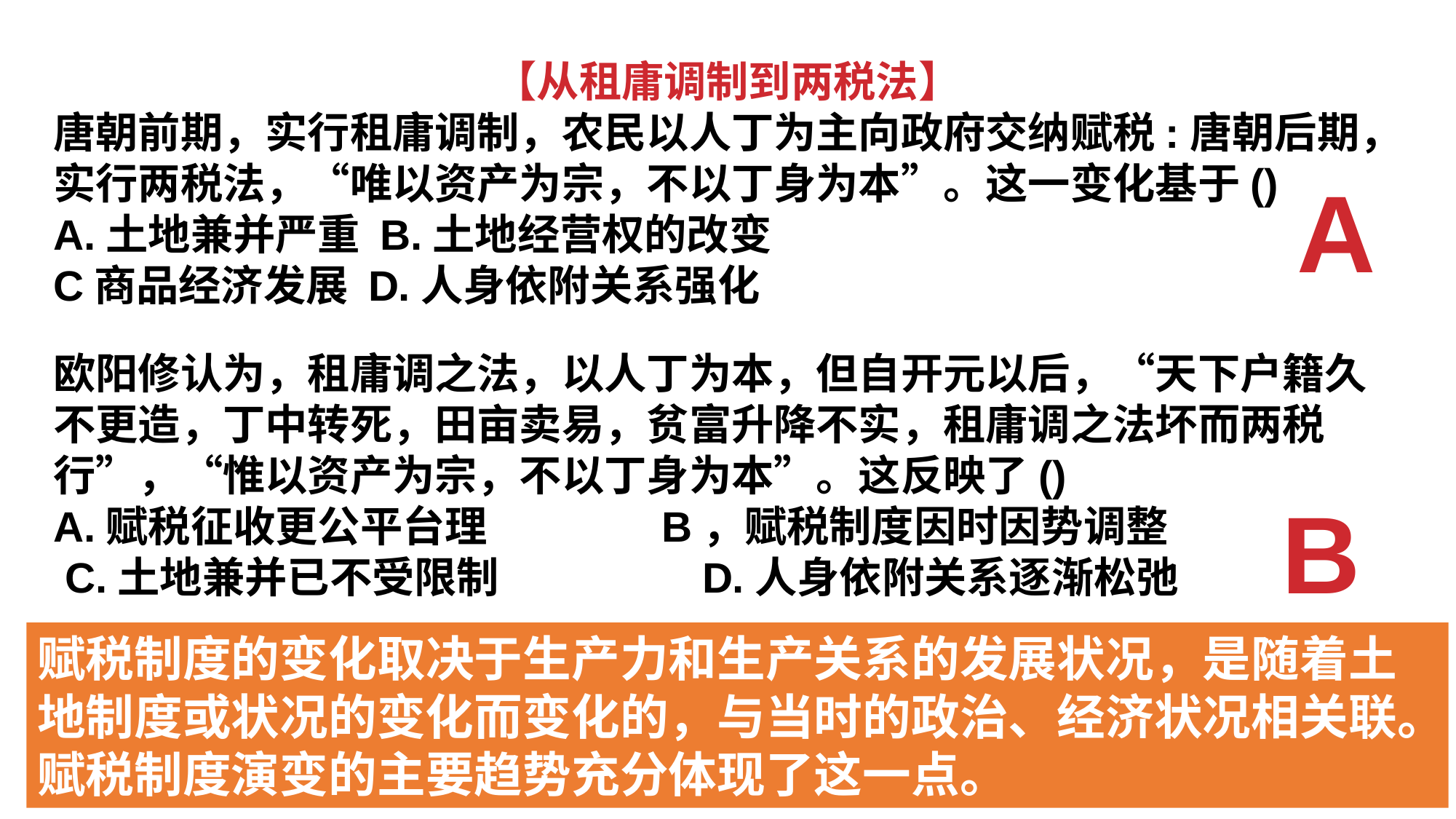

【从租庸调制到两税法】
唐朝前期，实行租庸调制，农民以人丁为主向政府交纳赋税:唐朝后期，实行两税法，“唯以资产为宗，不以丁身为本”。这一变化基于()
A.土地兼并严重 B.土地经营权的改变
C商品经济发展 D.人身依附关系强化
A
欧阳修认为，租庸调之法，以人丁为本，但自开元以后，“天下户籍久不更造，丁中转死，田亩卖易，贫富升降不实，租庸调之法坏而两税行”，“惟以资产为宗，不以丁身为本”。这反映了()
A.赋税征收更公平台理                 B，赋税制度因时因势调整
 C.土地兼并已不受限制                    D.人身依附关系逐渐松弛
B
赋税制度的变化取决于生产力和生产关系的发展状况，是随着土地制度或状况的变化而变化的，与当时的政治、经济状况相关联。赋税制度演变的主要趋势充分体现了这一点。